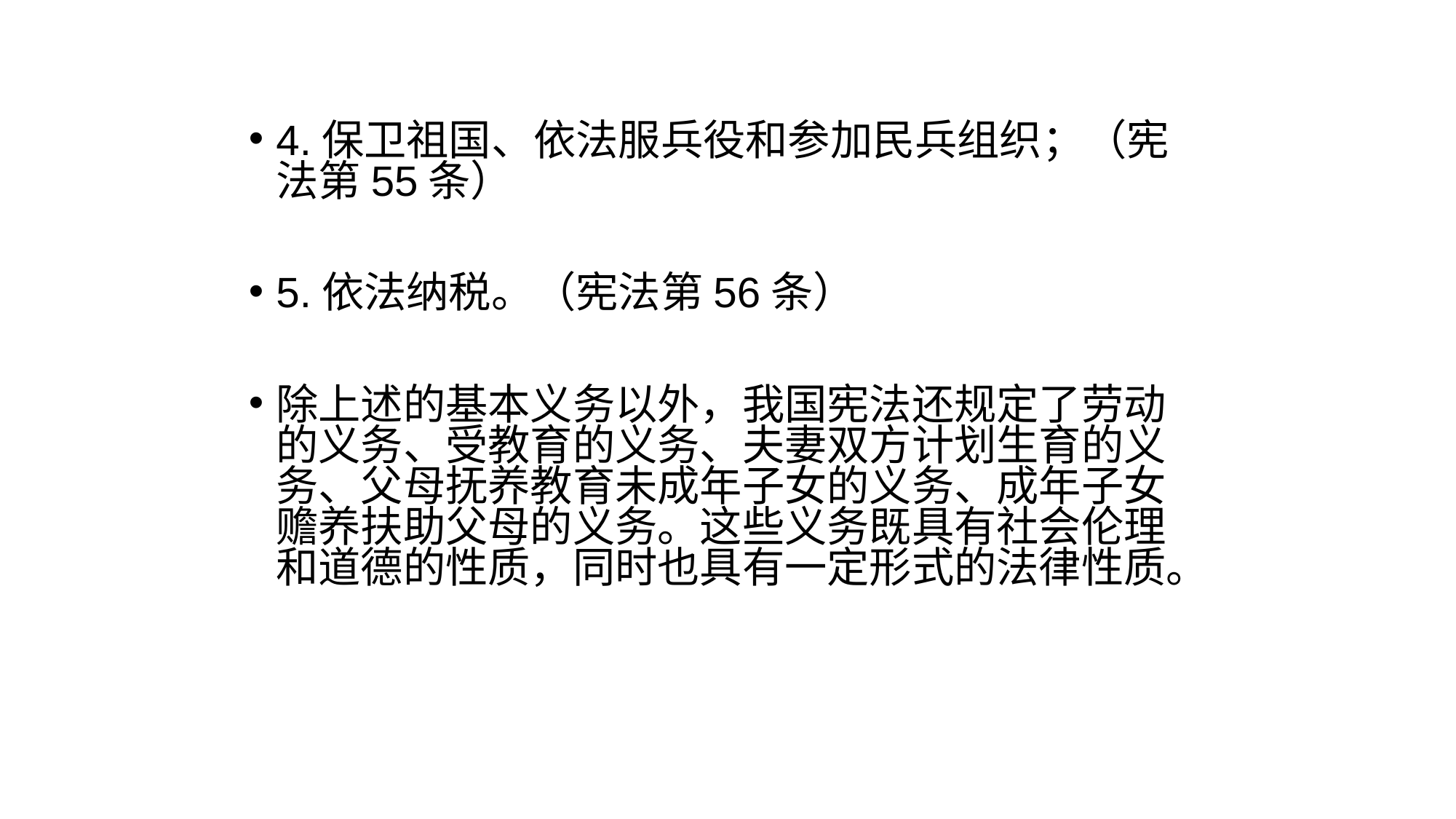

4.保卫祖国、依法服兵役和参加民兵组织；（宪法第55条）

5.依法纳税。（宪法第56条）

除上述的基本义务以外，我国宪法还规定了劳动的义务、受教育的义务、夫妻双方计划生育的义务、父母抚养教育未成年子女的义务、成年子女赡养扶助父母的义务。这些义务既具有社会伦理和道德的性质，同时也具有一定形式的法律性质。